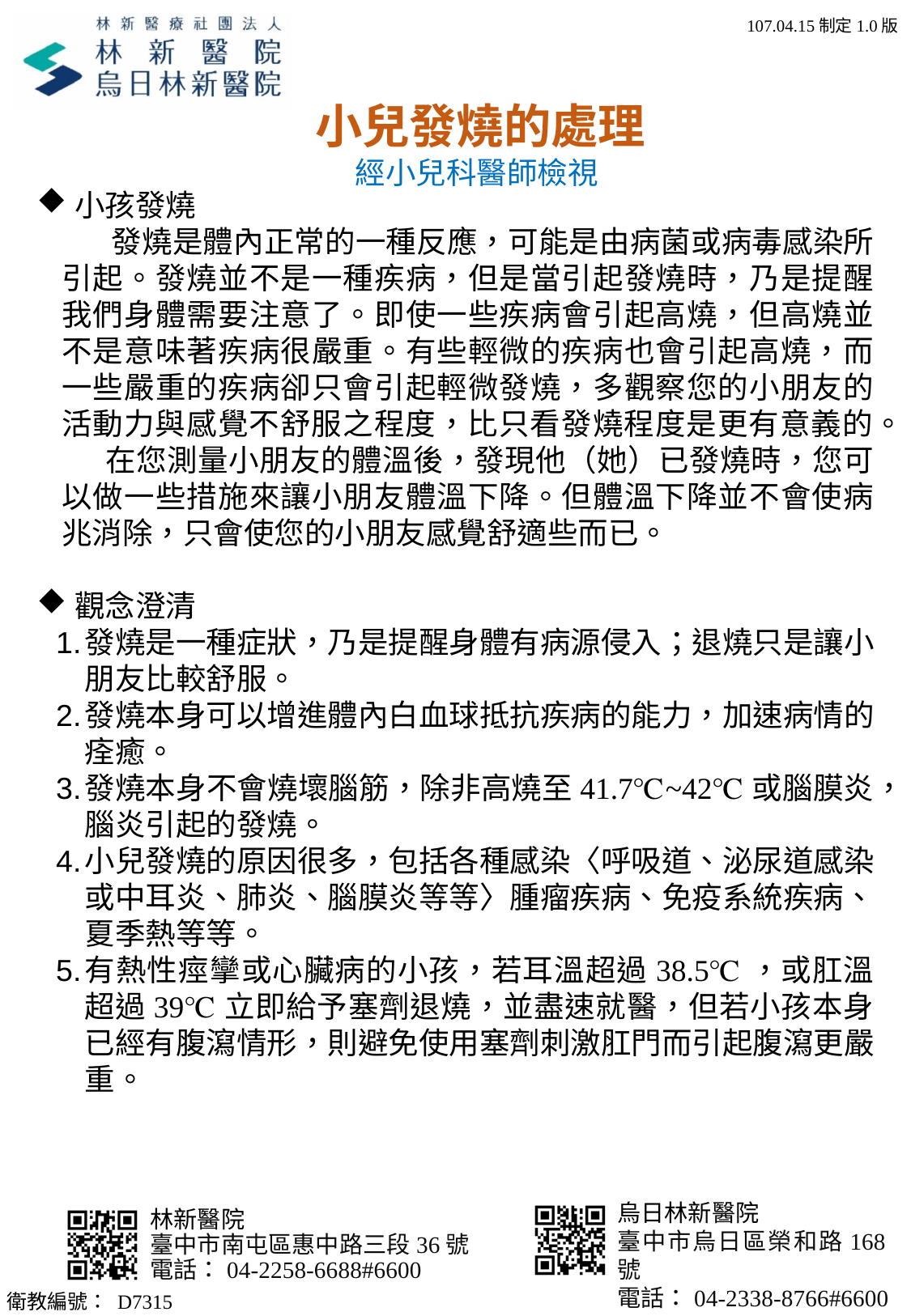

107.04.15制定1.0版
小兒發燒的處理
經小兒科醫師檢視
小孩發燒
      發燒是體內正常的一種反應，可能是由病菌或病毒感染所引起。發燒並不是一種疾病，但是當引起發燒時，乃是提醒我們身體需要注意了。即使一些疾病會引起高燒，但高燒並不是意味著疾病很嚴重。有些輕微的疾病也會引起高燒，而一些嚴重的疾病卻只會引起輕微發燒，多觀察您的小朋友的活動力與感覺不舒服之程度，比只看發燒程度是更有意義的。
     在您測量小朋友的體溫後，發現他（她）已發燒時，您可以做一些措施來讓小朋友體溫下降。但體溫下降並不會使病兆消除，只會使您的小朋友感覺舒適些而已。

觀念澄清
發燒是一種症狀，乃是提醒身體有病源侵入；退燒只是讓小朋友比較舒服。
發燒本身可以增進體內白血球抵抗疾病的能力，加速病情的痊癒。
發燒本身不會燒壞腦筋，除非高燒至41.7℃~42℃或腦膜炎，腦炎引起的發燒。
小兒發燒的原因很多，包括各種感染〈呼吸道、泌尿道感染或中耳炎、肺炎、腦膜炎等等〉腫瘤疾病、免疫系統疾病、夏季熱等等。
有熱性痙攣或心臟病的小孩，若耳溫超過38.5℃，或肛溫超過39℃立即給予塞劑退燒，並盡速就醫，但若小孩本身已經有腹瀉情形，則避免使用塞劑刺激肛門而引起腹瀉更嚴重。
衛教編號： D7315